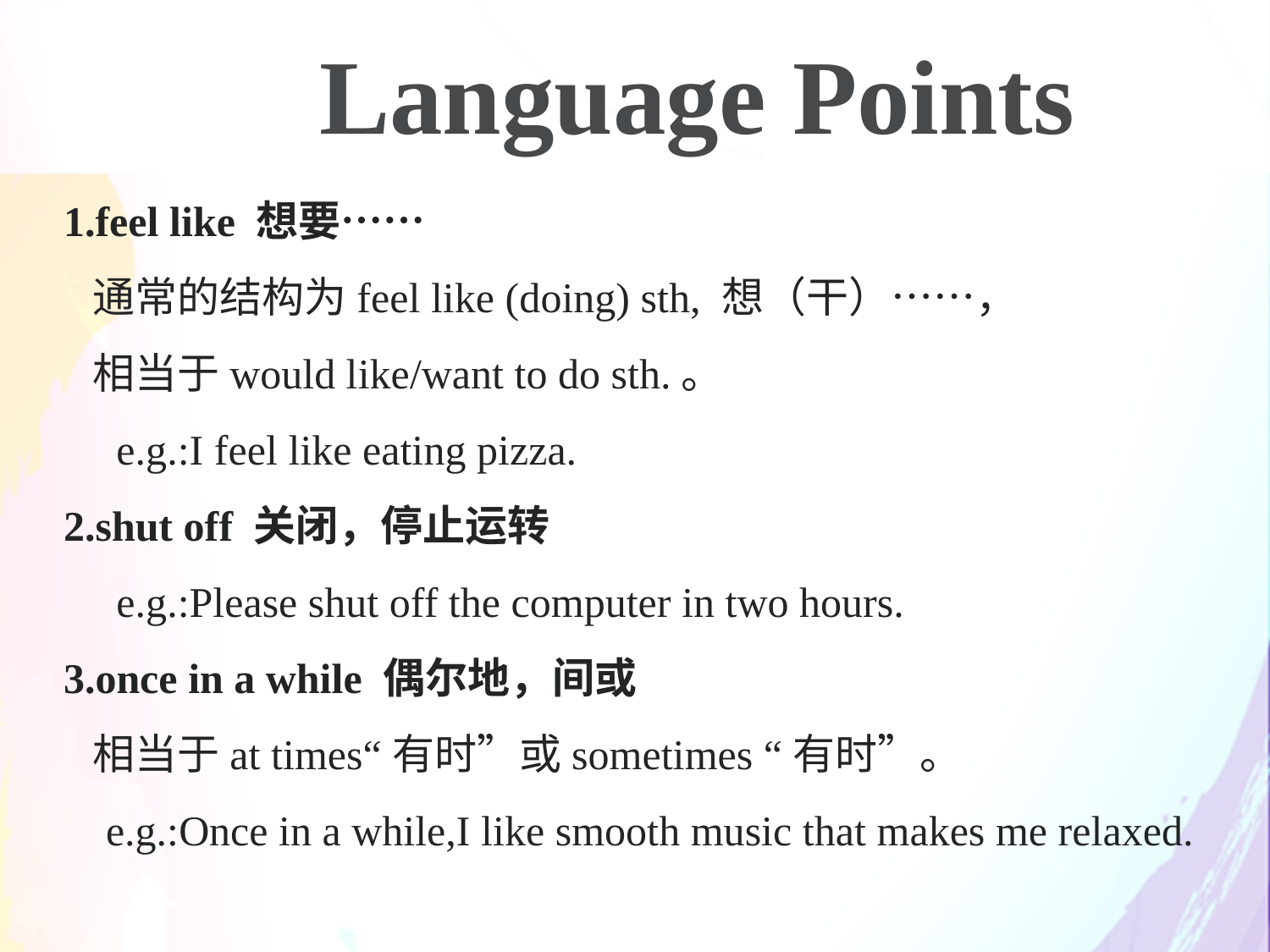

Language Points
1.feel like 想要……
  通常的结构为feel like (doing) sth, 想（干）……，
  相当于would like/want to do sth.。
     e.g.:I feel like eating pizza.
2.shut off 关闭，停止运转
     e.g.:Please shut off the computer in two hours.
3.once in a while 偶尔地，间或
  相当于at times“有时”或sometimes “有时”。
    e.g.:Once in a while,I like smooth music that makes me relaxed.